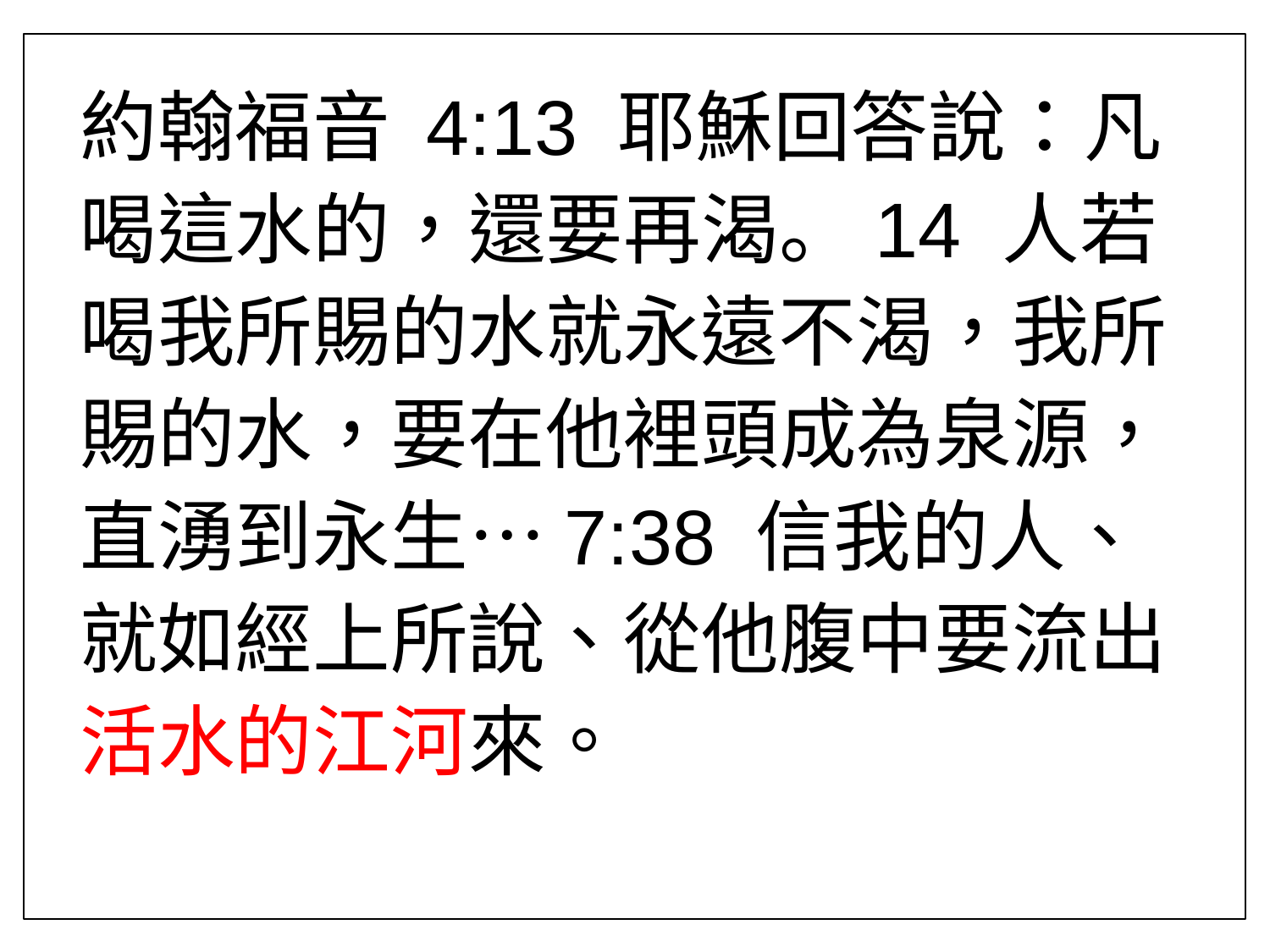

約翰福音 4:13 耶穌回答說：凡喝這水的，還要再渴。14 人若喝我所賜的水就永遠不渴，我所賜的水，要在他裡頭成為泉源，直湧到永生…7:38 信我的人、就如經上所說、從他腹中要流出活水的江河來。